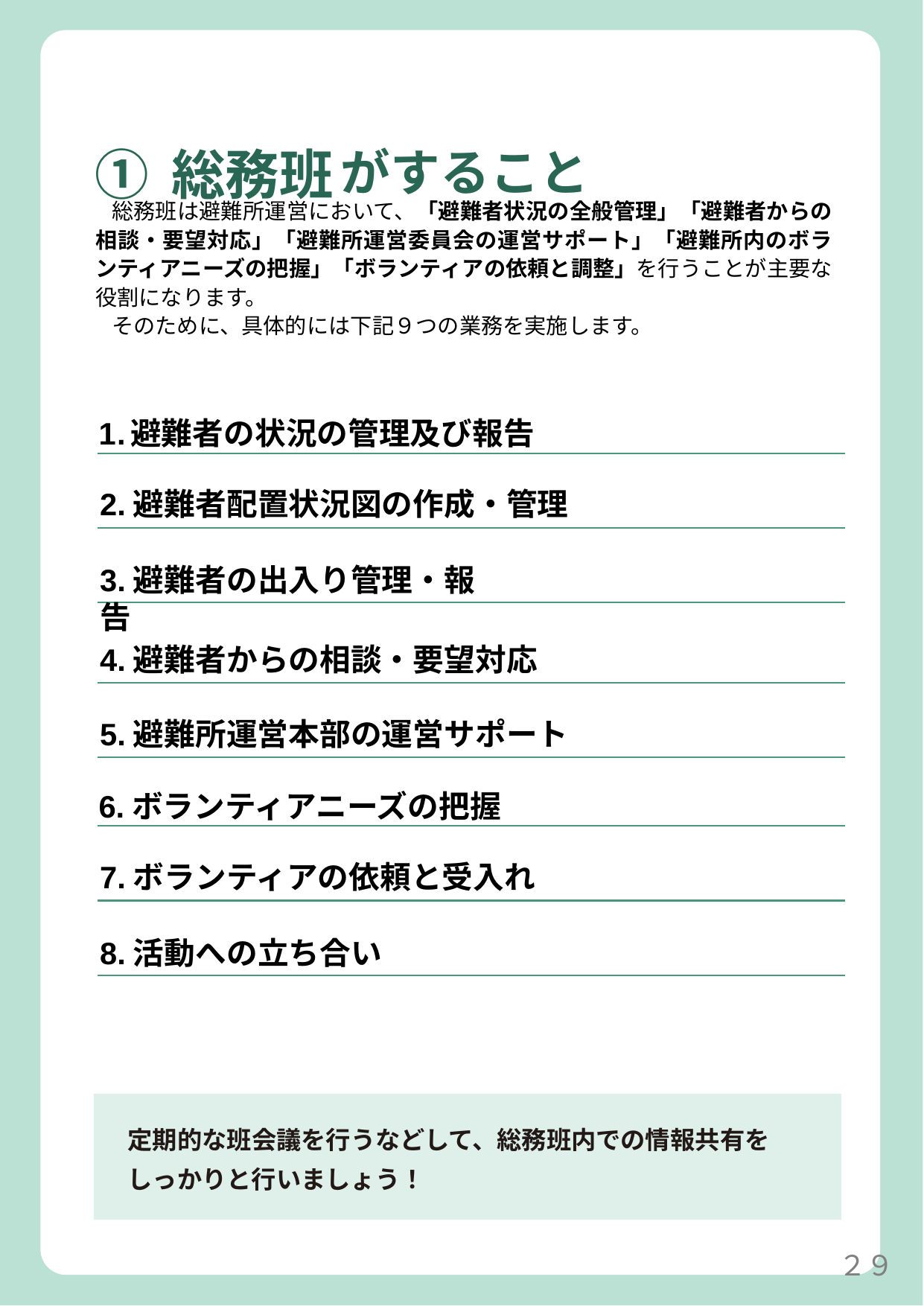

①総務班がすること
総務班は避難所運営において、「避難者状況の全般管理」「避難者からの相談・要望対応」「避難所運営委員会の運営サポート」「避難所内のボランティアニーズの把握」「ボランティアの依頼と調整」を行うことが主要な役割になります。
そのために、具体的には下記９つの業務を実施します。
避難者の状況の管理及び報告

2.避難者配置状況図の作成・管理

3.避難者の出入り管理・報告

4.避難者からの相談・要望対応

5.避難所運営本部の運営サポート

6.ボランティアニーズの把握

7.ボランティアの依頼と受入れ

8.活動への立ち合い

定期的な班会議を行うなどして、総務班内での情報共有をしっかりと行いましょう！
２９